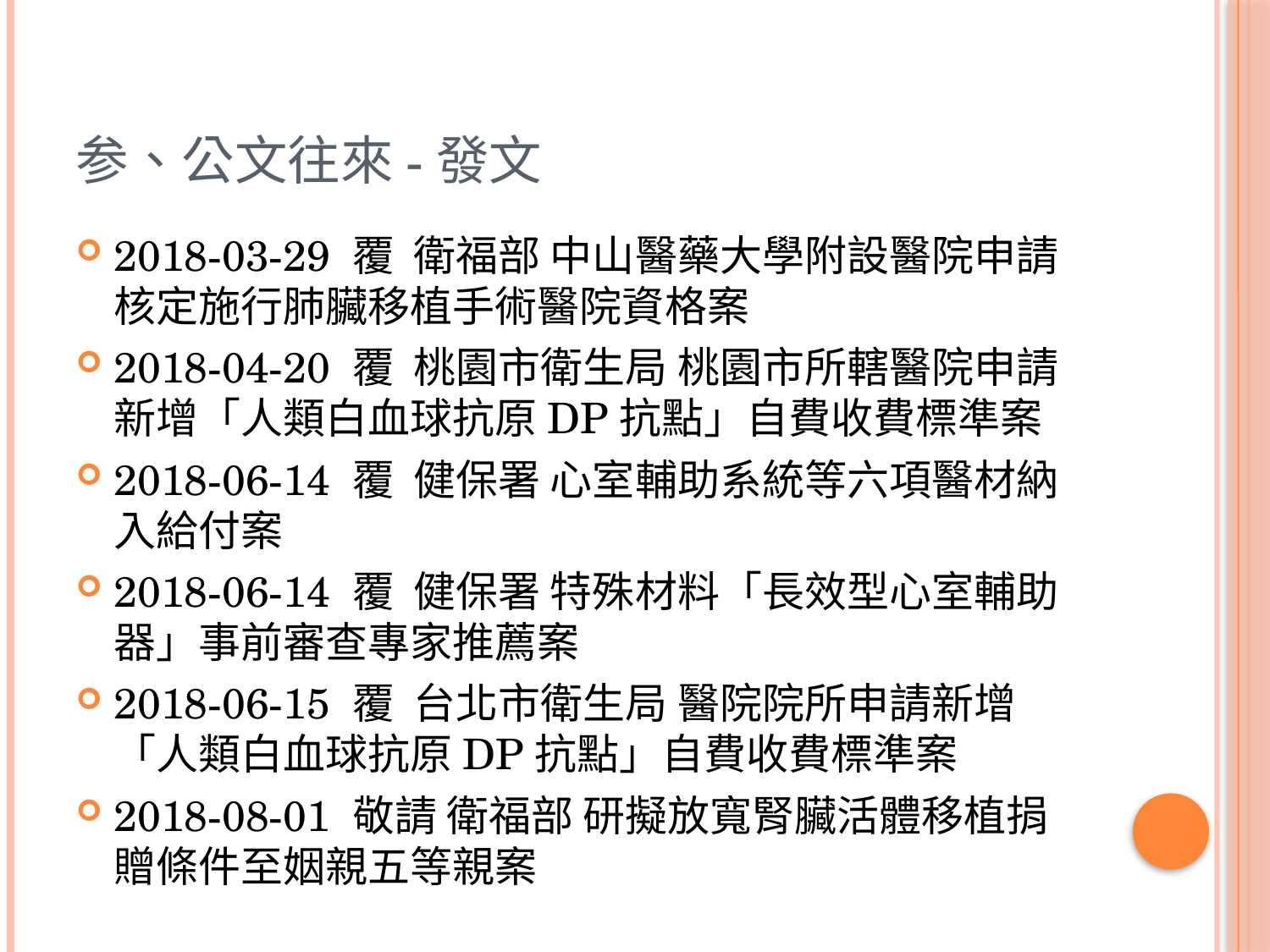

# 参、公文往來-發文
2018-03-29 覆  衛福部 中山醫藥大學附設醫院申請核定施行肺臟移植手術醫院資格案
2018-04-20 覆  桃園市衛生局 桃園市所轄醫院申請新增「人類白血球抗原DP抗點」自費收費標準案
2018-06-14 覆  健保署 心室輔助系統等六項醫材納入給付案
2018-06-14 覆  健保署 特殊材料「長效型心室輔助器」事前審查專家推薦案
2018-06-15 覆  台北市衛生局 醫院院所申請新增「人類白血球抗原DP抗點」自費收費標準案
2018-08-01 敬請 衛福部 研擬放寬腎臟活體移植捐贈條件至姻親五等親案